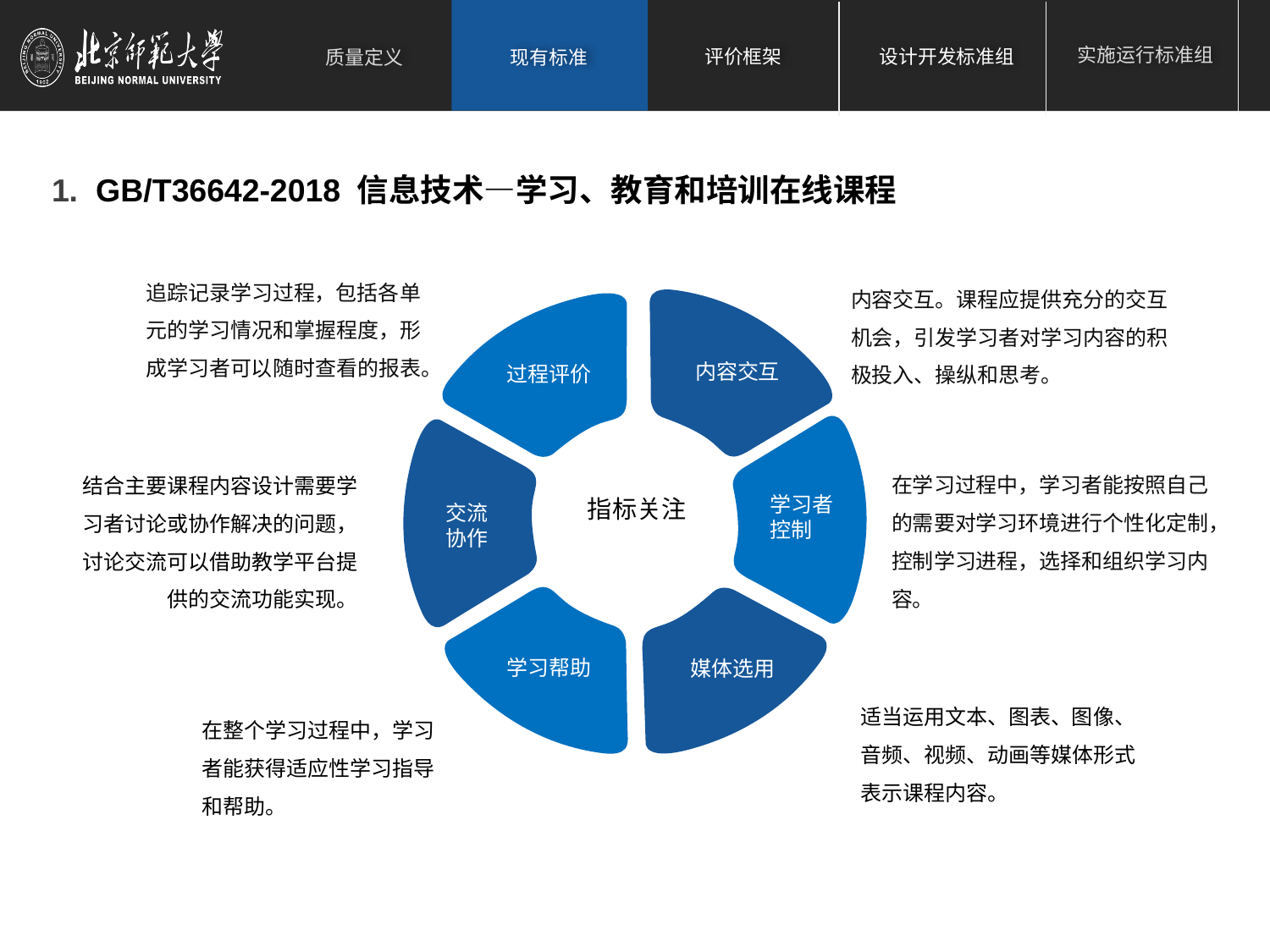

1.  GB/T36642-2018 信息技术—学习、教育和培训在线课程

追踪记录学习过程，包括各单元的学习情况和掌握程度，形成学习者可以随时查看的报表。
内容交互。课程应提供充分的交互机会，引发学习者对学习内容的积极投入、操纵和思考。

内容交互

过程评价

学习者控制

交流协作

在学习过程中，学习者能按照自己的需要对学习环境进行个性化定制，控制学习进程，选择和组织学习内容。
结合主要课程内容设计需要学习者讨论或协作解决的问题，讨论交流可以借助教学平台提供的交流功能实现。
指标关注

学习帮助

媒体选用
适当运用文本、图表、图像、音频、视频、动画等媒体形式表示课程内容。
在整个学习过程中，学习者能获得适应性学习指导和帮助。